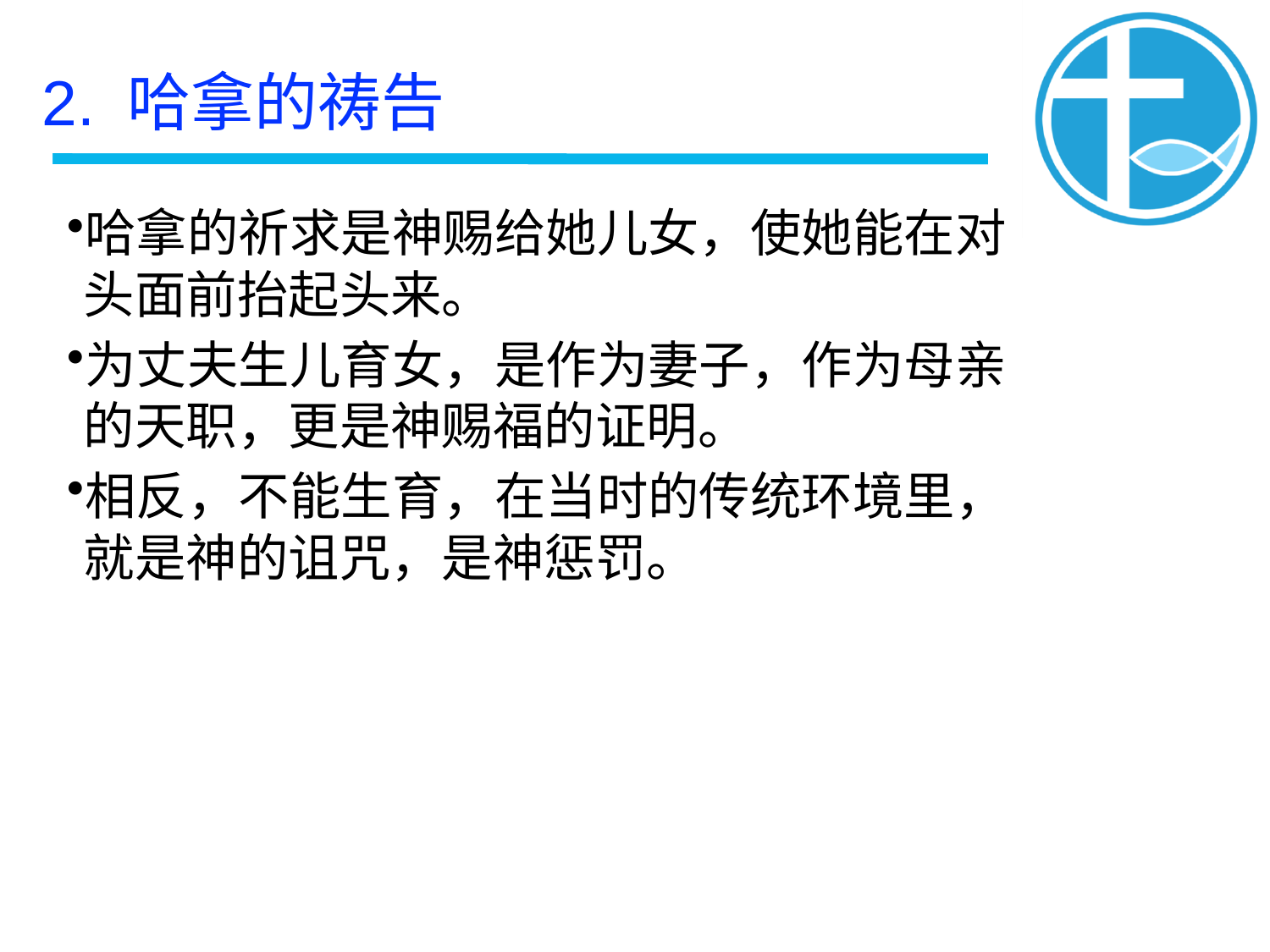

2. 哈拿的祷告
哈拿的祈求是神赐给她儿女，使她能在对头面前抬起头来。
为丈夫生儿育女，是作为妻子，作为母亲的天职，更是神赐福的证明。
相反，不能生育，在当时的传统环境里，就是神的诅咒，是神惩罚。